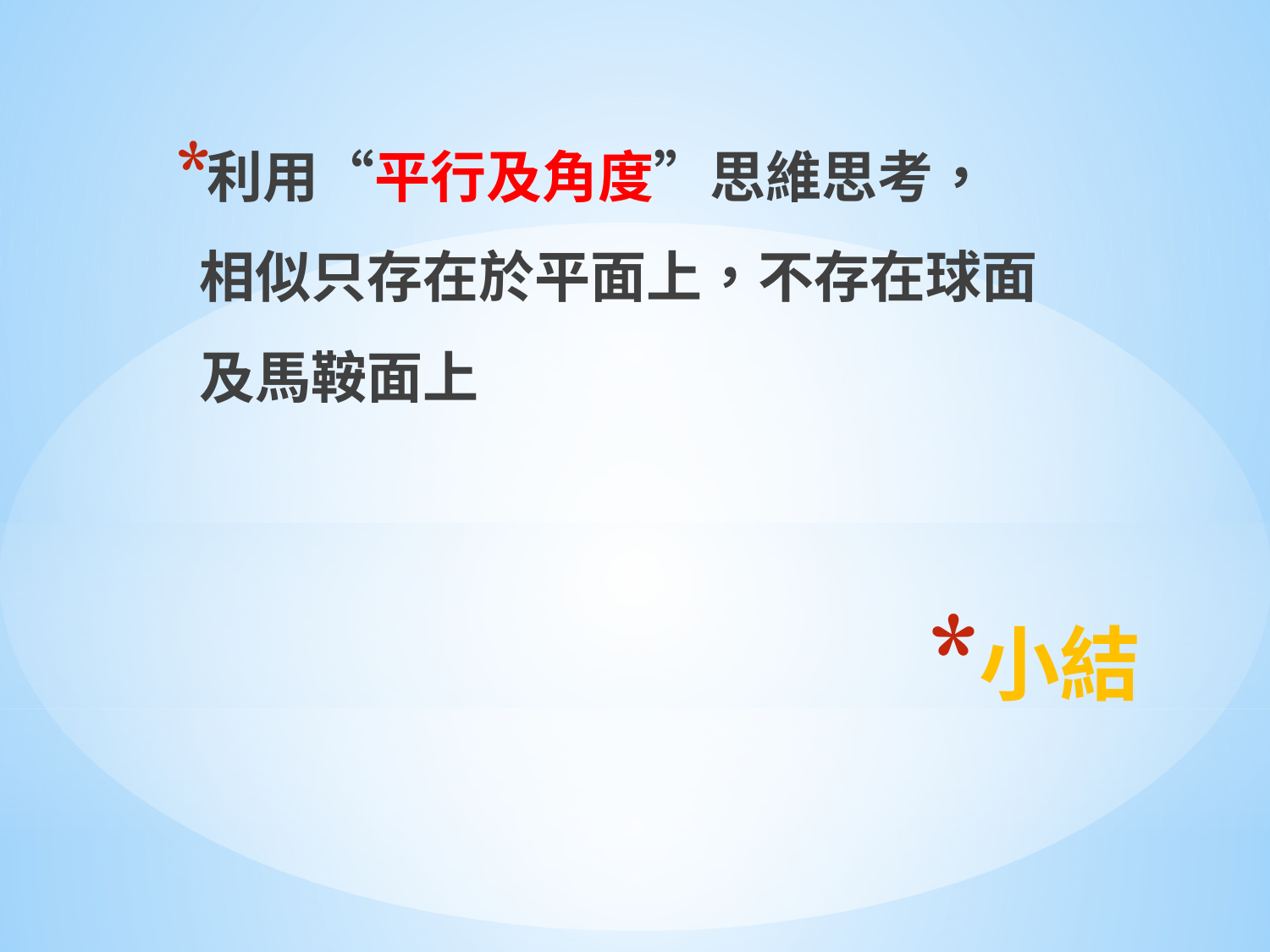

利用“平行及角度”思維思考，
相似只存在於平面上，不存在球面及馬鞍面上
# 小結